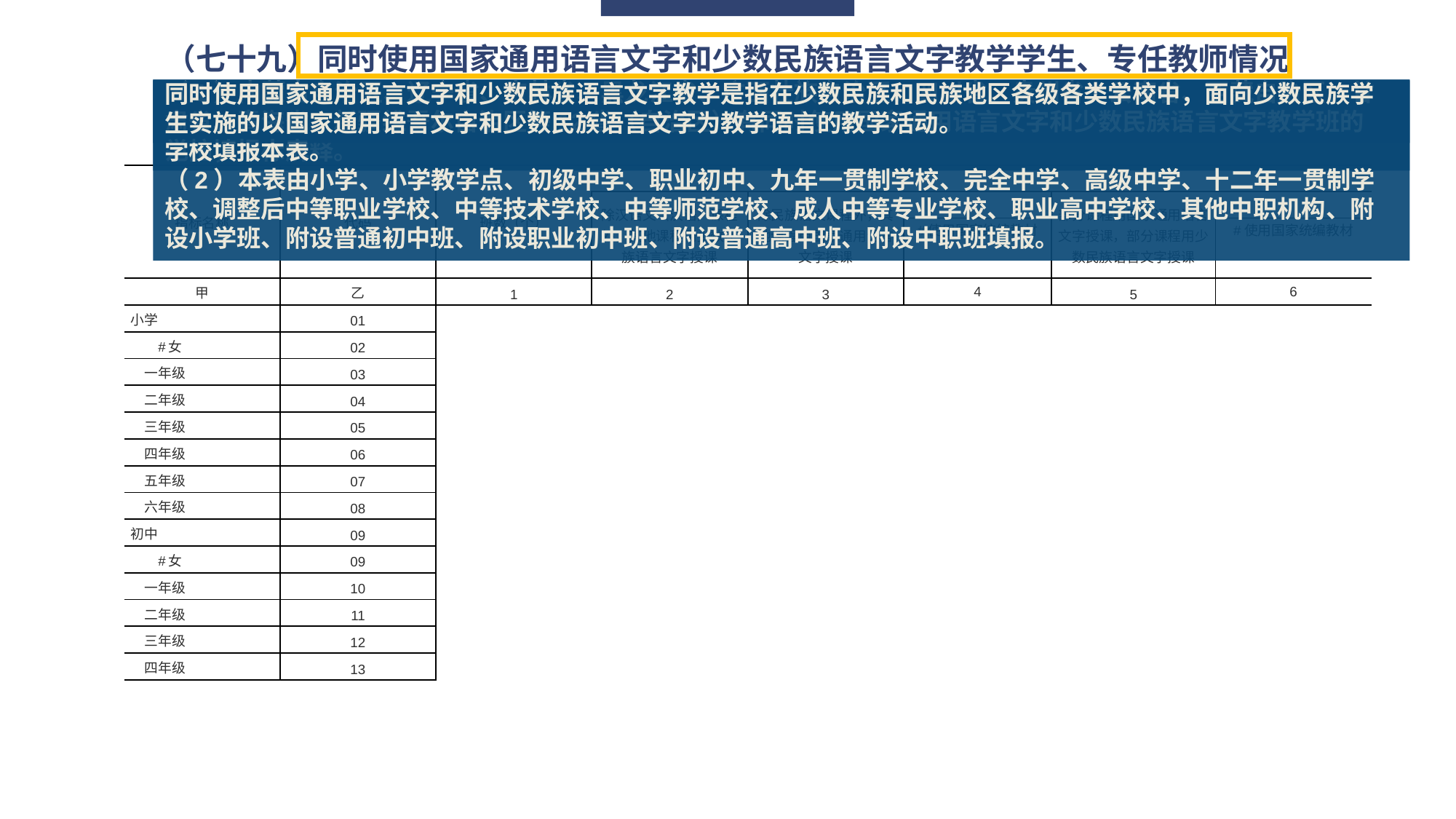

（1）内蒙古自治区、辽宁省、吉林省、黑龙江省、广西壮族自治区、四川省、贵州省、云南省、西藏自治区、甘肃省、青海省、新疆维吾尔自治区等12省（自治区）有同时使用国家通用语言文字和少数民族语言文字教学班的学校填报本表。
（2）本表由小学、小学教学点、初级中学、职业初中、九年一贯制学校、完全中学、高级中学、十二年一贯制学校、调整后中等职业学校、中等技术学校、中等师范学校、成人中等专业学校、职业高中学校、其他中职机构、附设小学班、附设普通初中班、附设职业初中班、附设普通高中班、附设中职班填报。

（七十九）同时使用国家通用语言文字和少数民族语言文字教学学生、专任教师情况

全面修订教基6180《同时使用国家通用语言文字和少数民族语言文字教学学生、专任教师情况》指标及相应填报范围，指标解释。

同时使用国家通用语言文字和少数民族语言文字教学是指在少数民族和民族地区各级各类学校中，面向少数民族学生实施的以国家通用语言文字和少数民族语言文字为教学语言的教学活动。

| 指标名称 | 代码 | 班数（个） |  |  |  |  |  |
| --- | --- | --- | --- | --- | --- | --- | --- |
|  |  |  | 除汉语文（汉语）课程外，其他课程用少数民族语言文字授课 | 除民族语文课程外，其他课程用国家通用语言文字授课 |  | 部分课程用国家通用语言文字授课，部分课程用少数民族语言文字授课 |  |
|  |  |  |  |  | #使用国家统编教材 |  | #使用国家统编教材 |
| 甲 | 乙 | 1 | 2 | 3 | 4 | 5 | 6 |
| 小学 | 01 |  |  |  |  |  |  |
| #女 | 02 |  |  |  |  |  |  |
| 一年级 | 03 |  |  |  |  |  |  |
| 二年级 | 04 |  |  |  |  |  |  |
| 三年级 | 05 |  |  |  |  |  |  |
| 四年级 | 06 |  |  |  |  |  |  |
| 五年级 | 07 |  |  |  |  |  |  |
| 六年级 | 08 |  |  |  |  |  |  |
| 初中 | 09 |  |  |  |  |  |  |
| #女 | 09 |  |  |  |  |  |  |
| 一年级 | 10 |  |  |  |  |  |  |
| 二年级 | 11 |  |  |  |  |  |  |
| 三年级 | 12 |  |  |  |  |  |  |
| 四年级 | 13 |  |  |  |  |  |  |